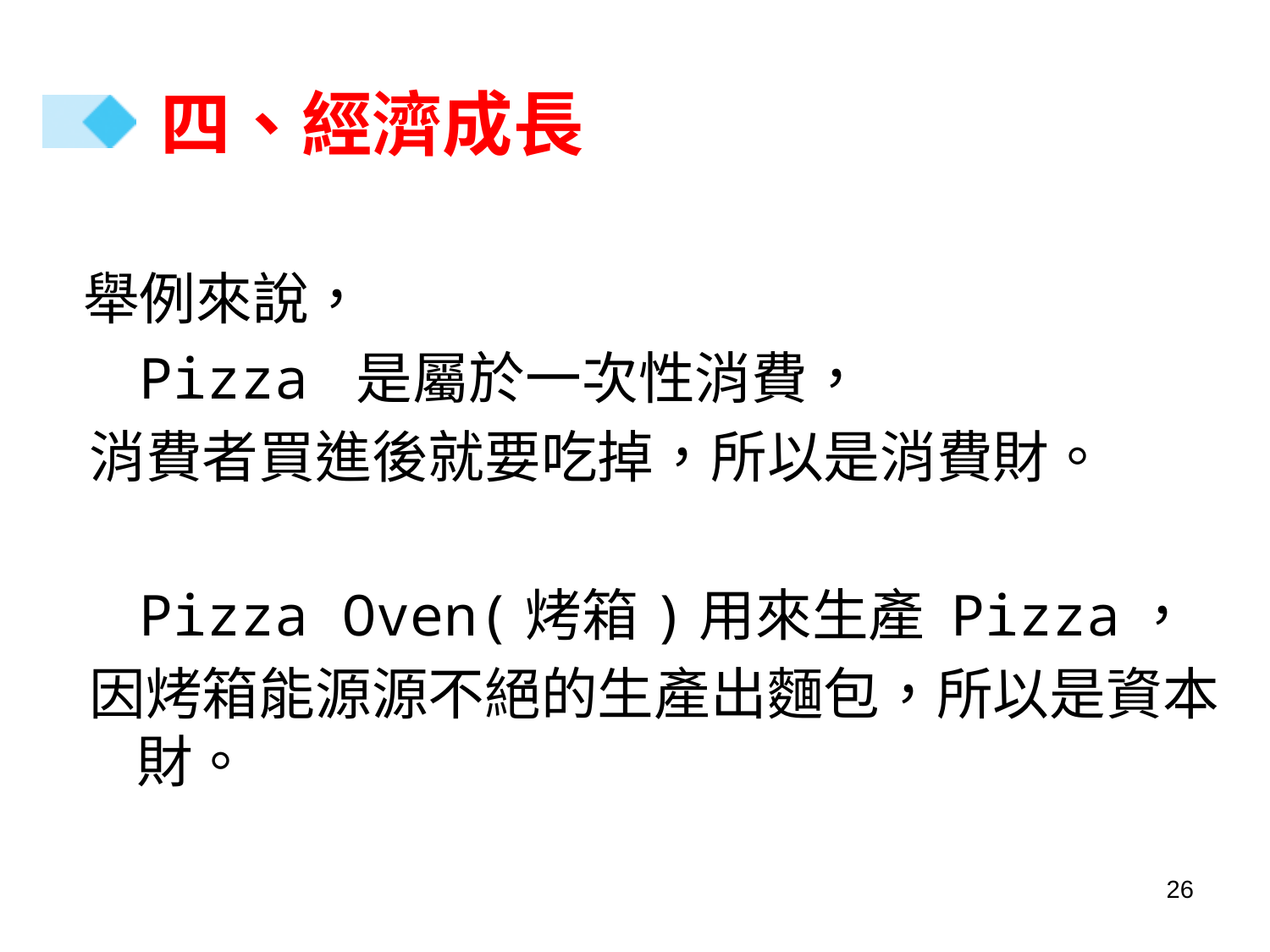

# 四、經濟成長

   舉例來說，
   Pizza 是屬於一次性消費，
   消費者買進後就要吃掉，所以是消費財。

   Pizza Oven(烤箱)用來生產 Pizza，
   因烤箱能源源不絕的生產出麵包，所以是資本財。

26